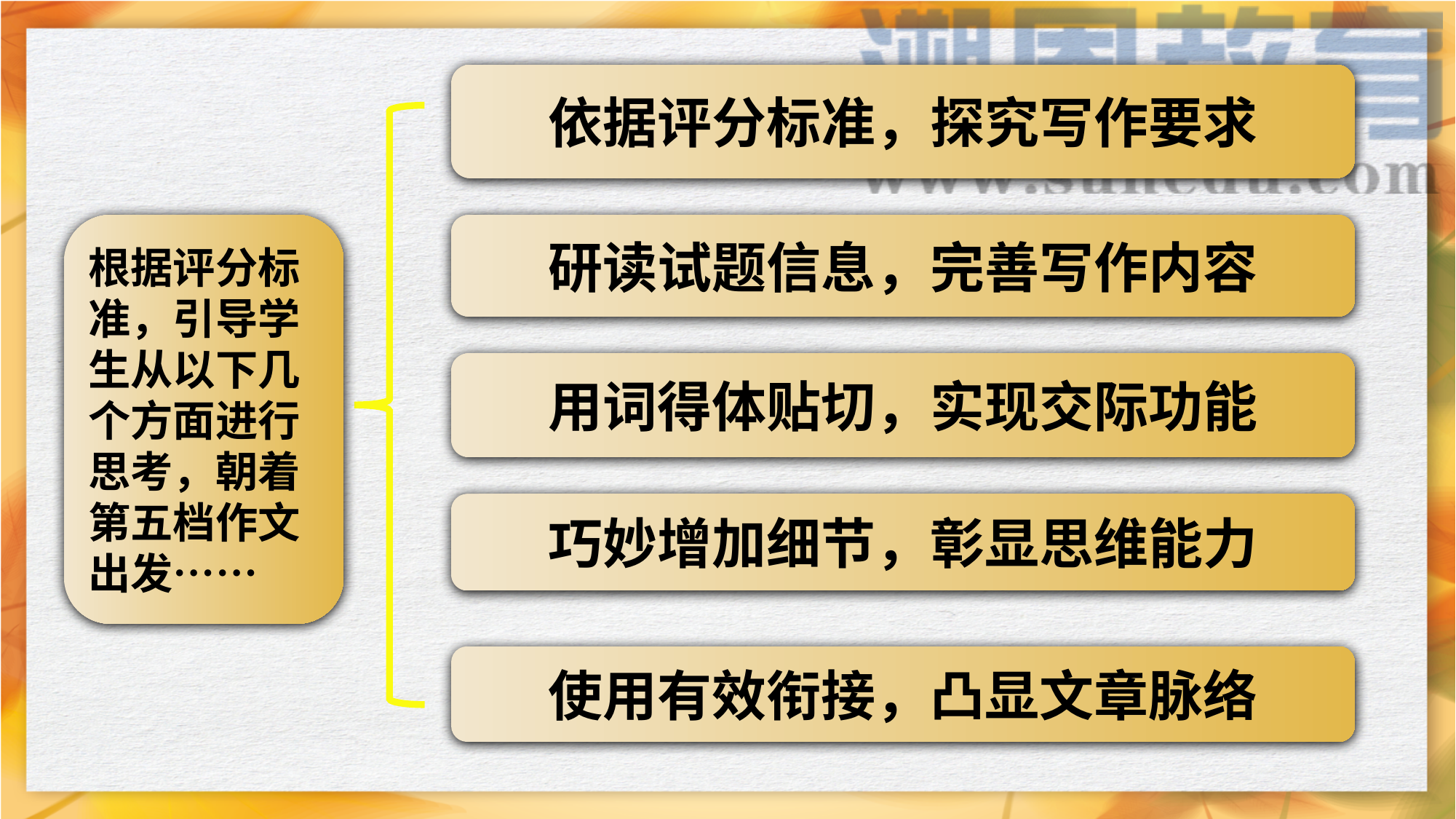

依据评分标准，探究写作要求

根据评分标准，引导学生从以下几个方面进行思考，朝着第五档作文出发……
研读试题信息，完善写作内容
用词得体贴切，实现交际功能
巧妙增加细节，彰显思维能力
使用有效衔接，凸显文章脉络